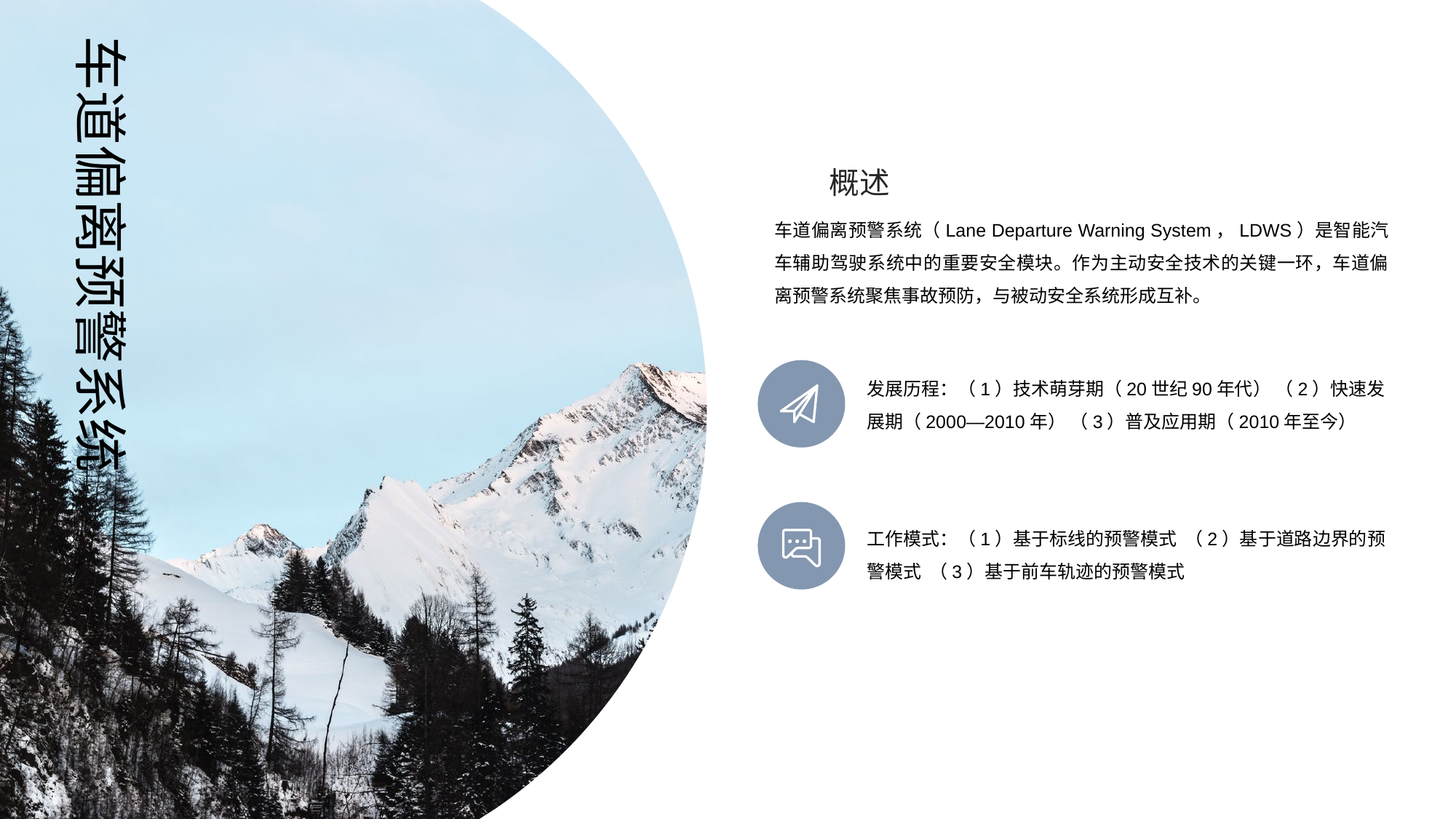

车道偏离预警系统
概述
车道偏离预警系统（Lane Departure Warning System，LDWS）是智能汽车辅助驾驶系统中的重要安全模块。作为主动安全技术的关键一环，车道偏离预警系统聚焦事故预防，与被动安全系统形成互补。

发展历程：（1）技术萌芽期（20世纪90年代） （2）快速发展期（2000—2010年） （3）普及应用期（2010年至今）

工作模式：（1）基于标线的预警模式  （2）基于道路边界的预警模式  （3）基于前车轨迹的预警模式